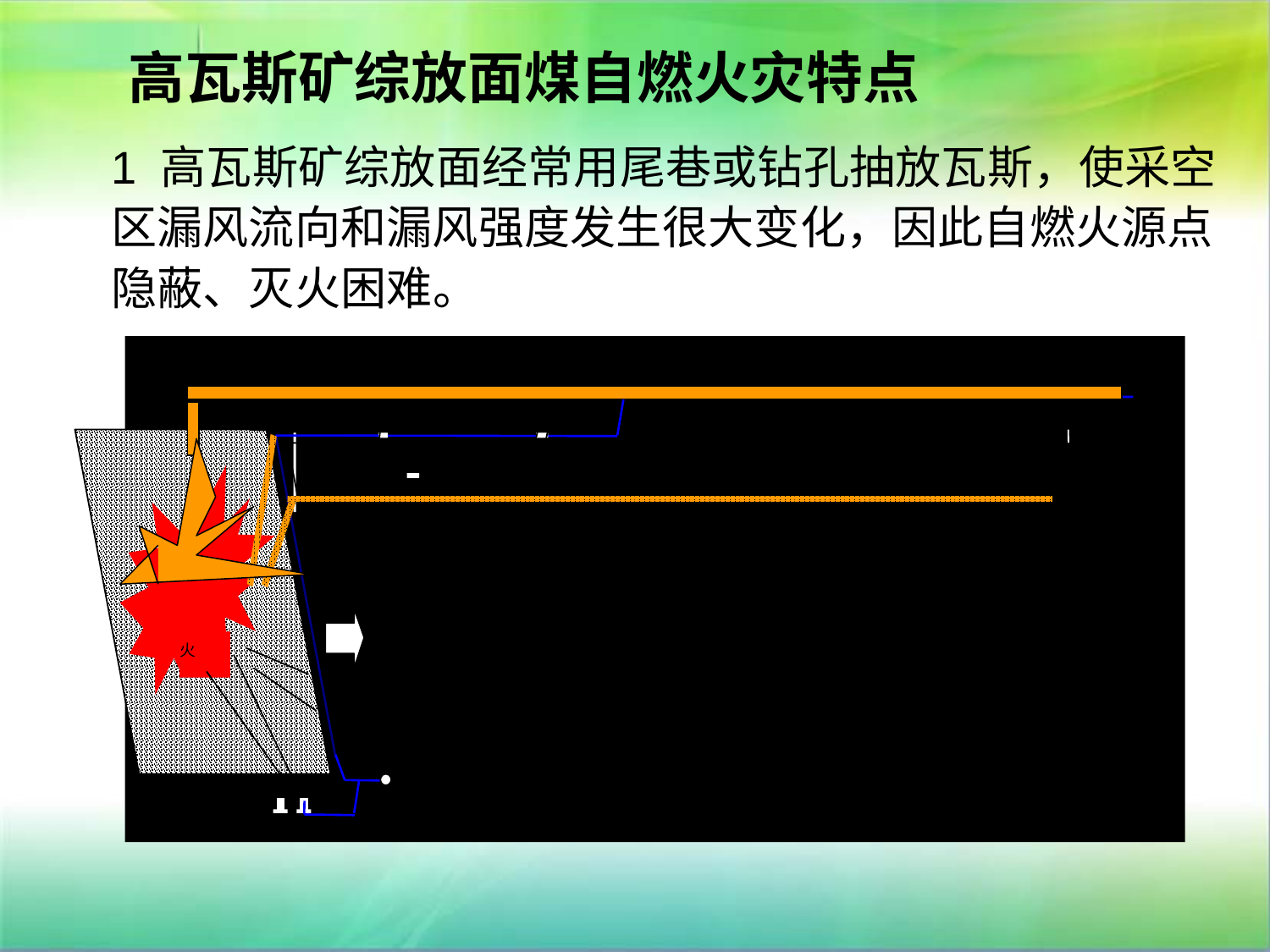

高瓦斯矿综放面煤自燃火灾特点
1 高瓦斯矿综放面经常用尾巷或钻孔抽放瓦斯，使采空区漏风流向和漏风强度发生很大变化，因此自燃火源点隐蔽、灭火困难。

瓦斯排放尾巷

207

中巷

路

回风

高位瓦斯抽放巷

停

采

进
回

火

线

风
风

上
上

山
山

2#

1#

钻
钻

运输顺槽

进风